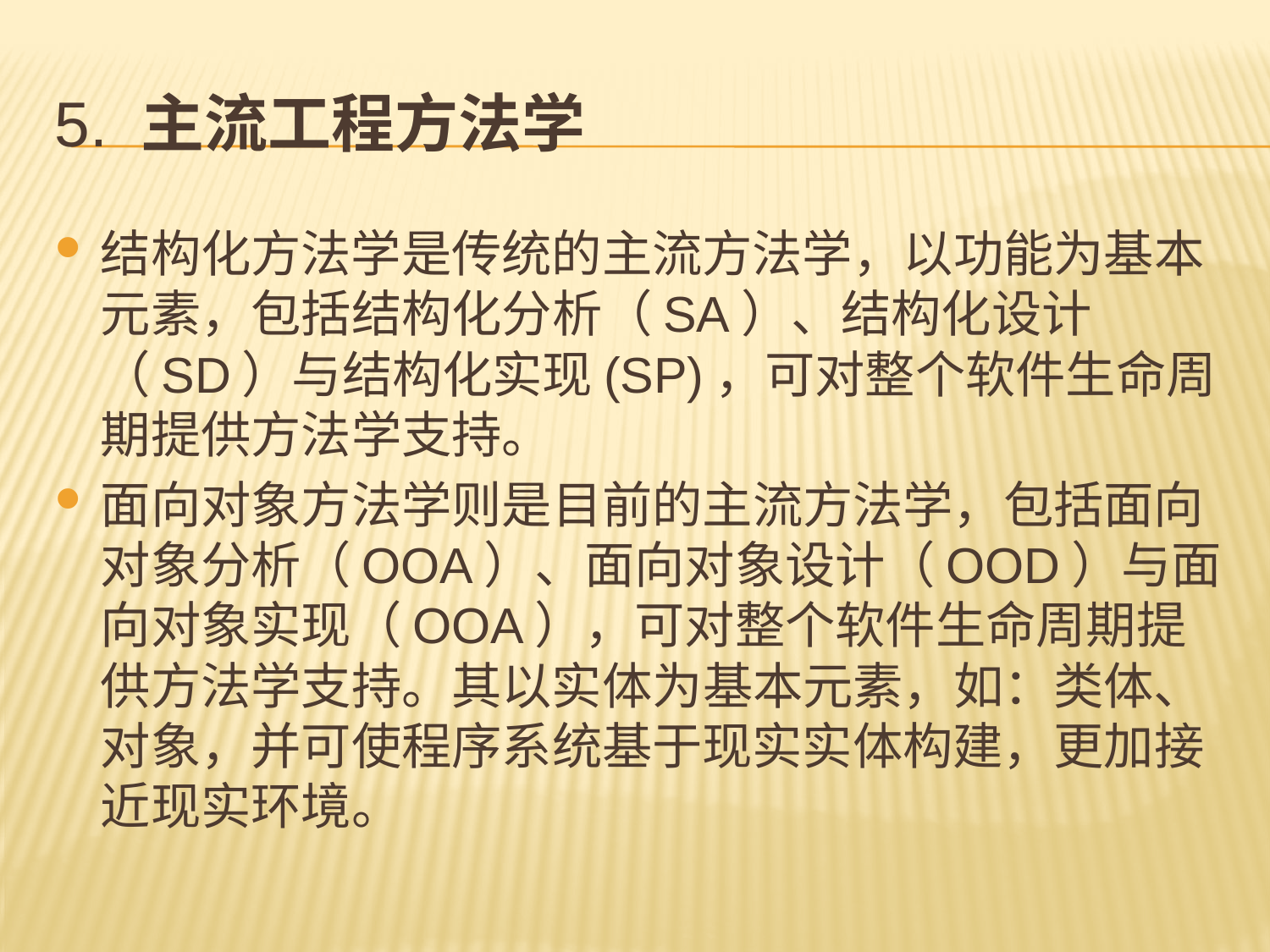

# 5. 主流工程方法学
结构化方法学是传统的主流方法学，以功能为基本元素，包括结构化分析（SA）、结构化设计（SD）与结构化实现(SP)，可对整个软件生命周期提供方法学支持。
面向对象方法学则是目前的主流方法学，包括面向对象分析（OOA）、面向对象设计（OOD）与面向对象实现（OOA），可对整个软件生命周期提供方法学支持。其以实体为基本元素，如：类体、对象，并可使程序系统基于现实实体构建，更加接近现实环境。